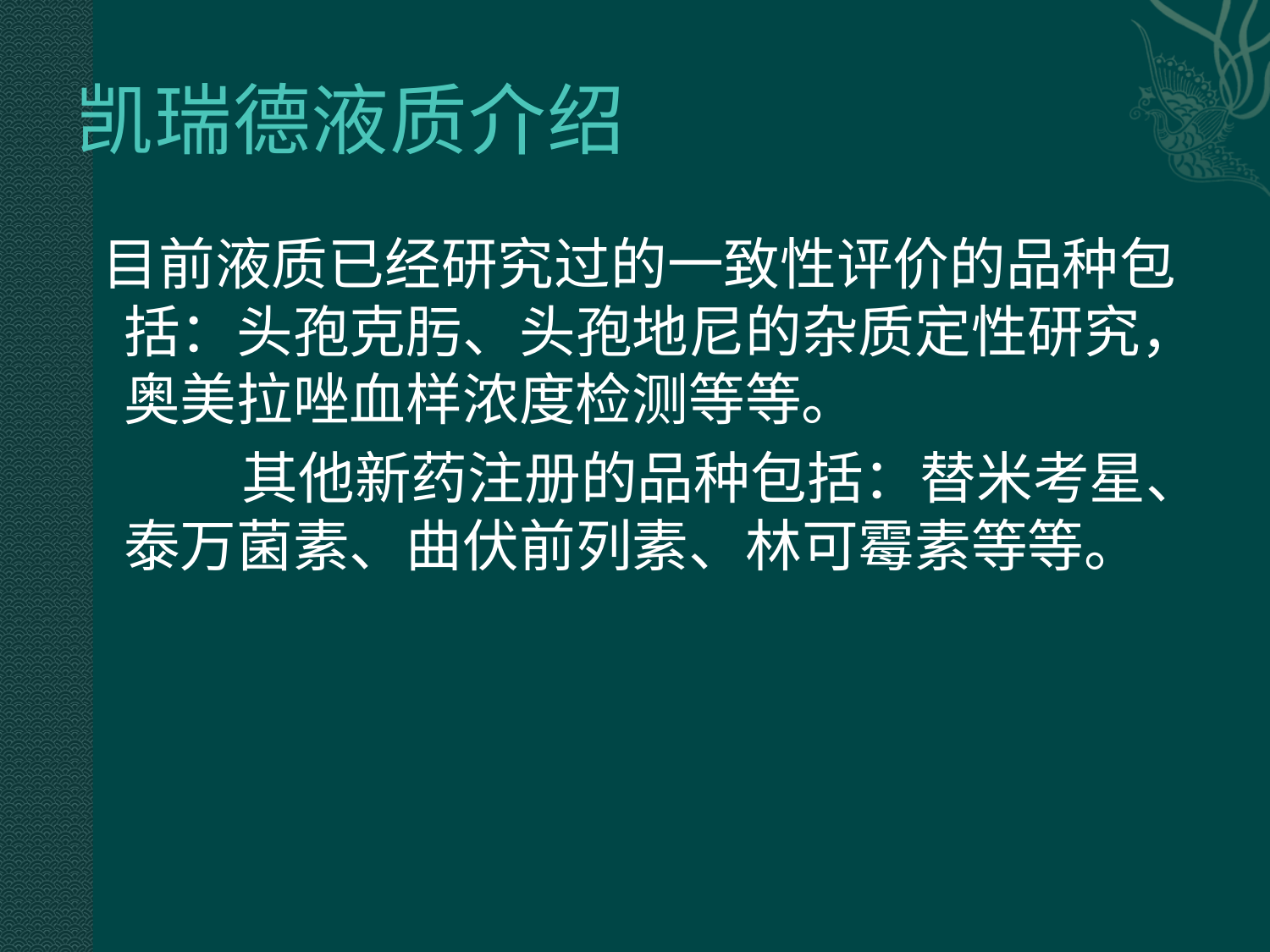

# 凯瑞德液质介绍
 目前液质已经研究过的一致性评价的品种包括：头孢克肟、头孢地尼的杂质定性研究，奥美拉唑血样浓度检测等等。
            其他新药注册的品种包括：替米考星、泰万菌素、曲伏前列素、林可霉素等等。